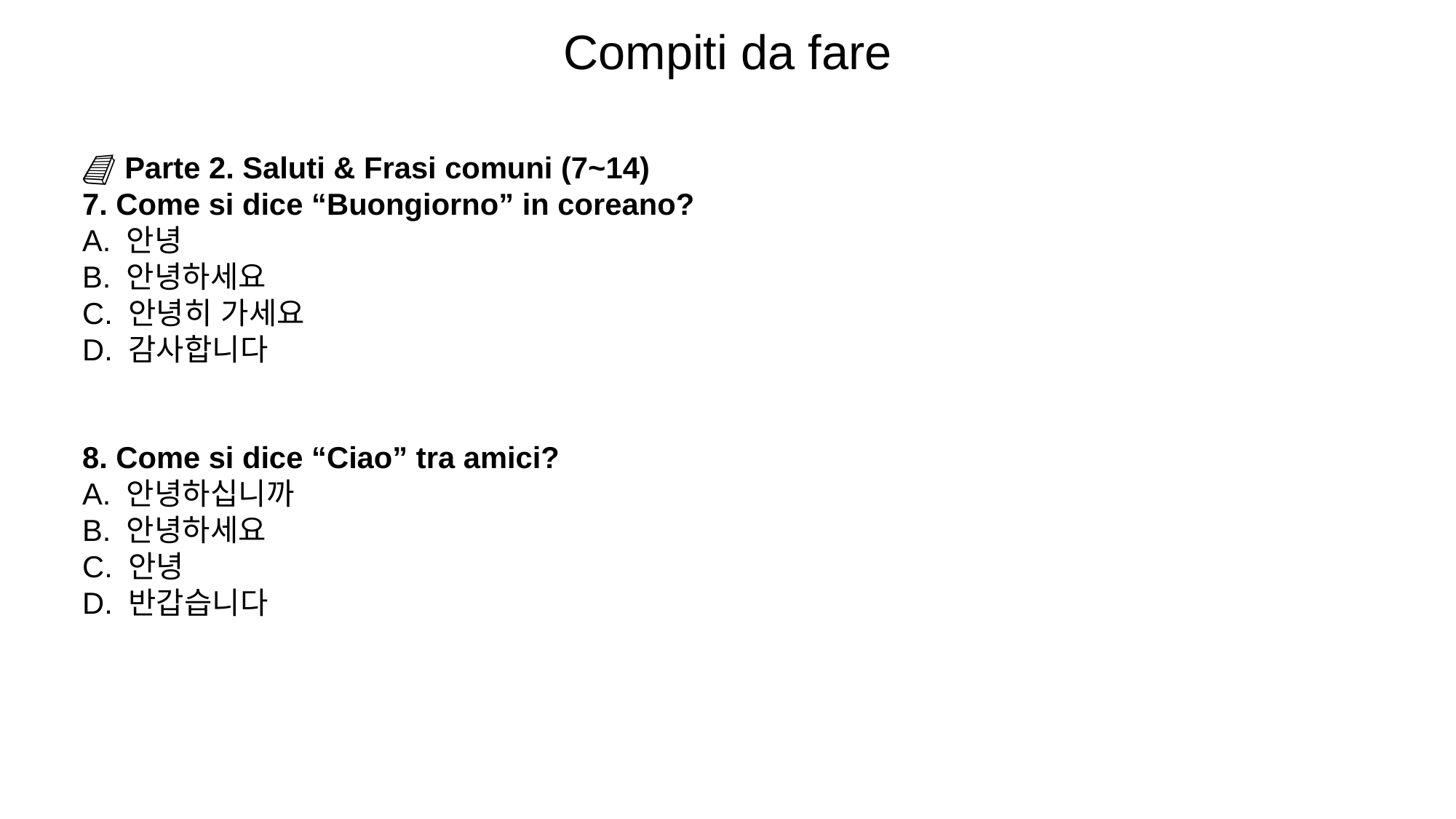

# Compiti da fare
📘 Parte 2. Saluti & Frasi comuni (7~14)
7. Come si dice “Buongiorno” in coreano?
A. 안녕
B. 안녕하세요
C. 안녕히 가세요
D. 감사합니다
8. Come si dice “Ciao” tra amici?
A. 안녕하십니까
B. 안녕하세요
C. 안녕
D. 반갑습니다